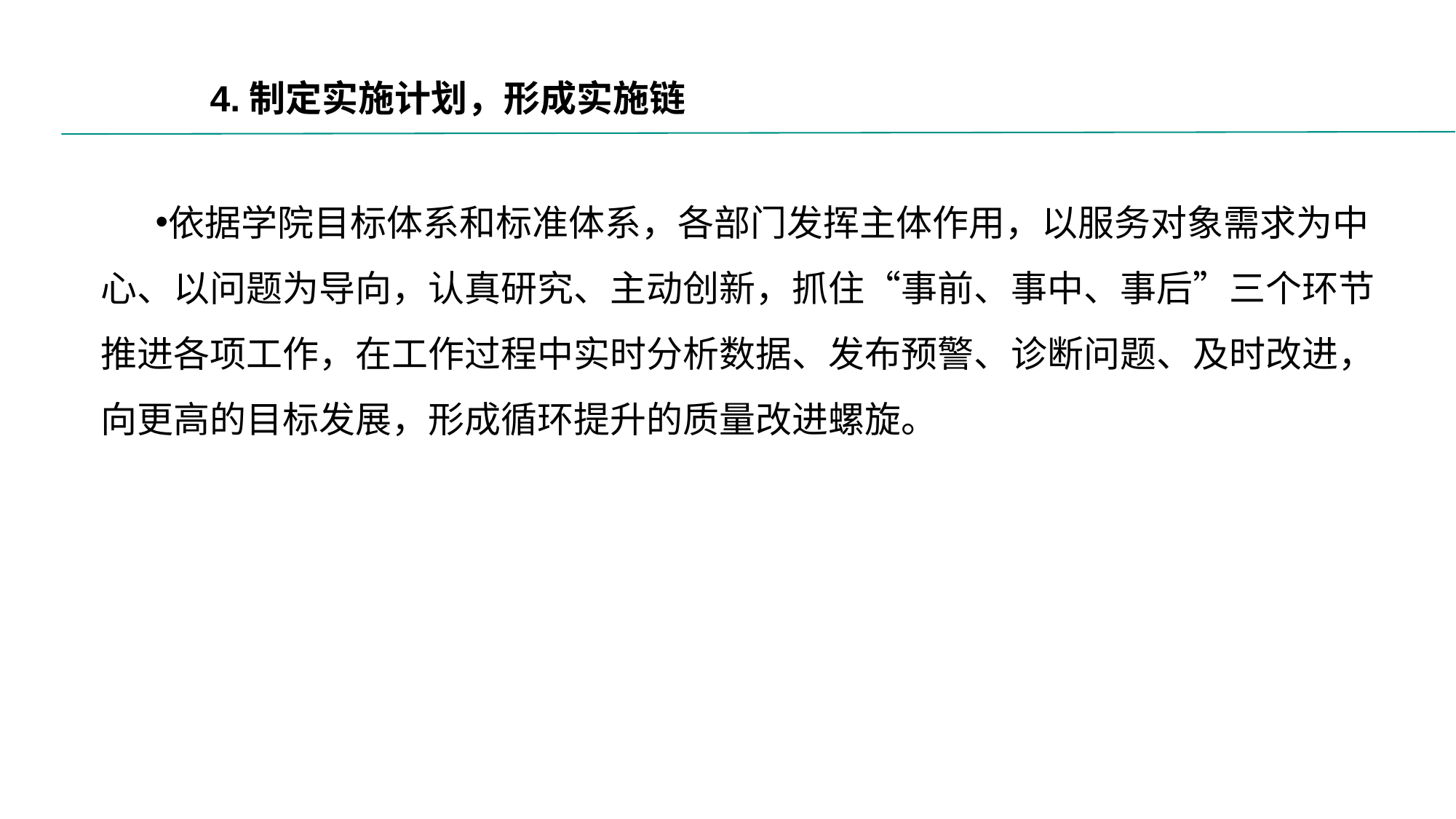

4.制定实施计划，形成实施链
依据学院目标体系和标准体系，各部门发挥主体作用，以服务对象需求为中心、以问题为导向，认真研究、主动创新，抓住“事前、事中、事后”三个环节推进各项工作，在工作过程中实时分析数据、发布预警、诊断问题、及时改进，向更高的目标发展，形成循环提升的质量改进螺旋。